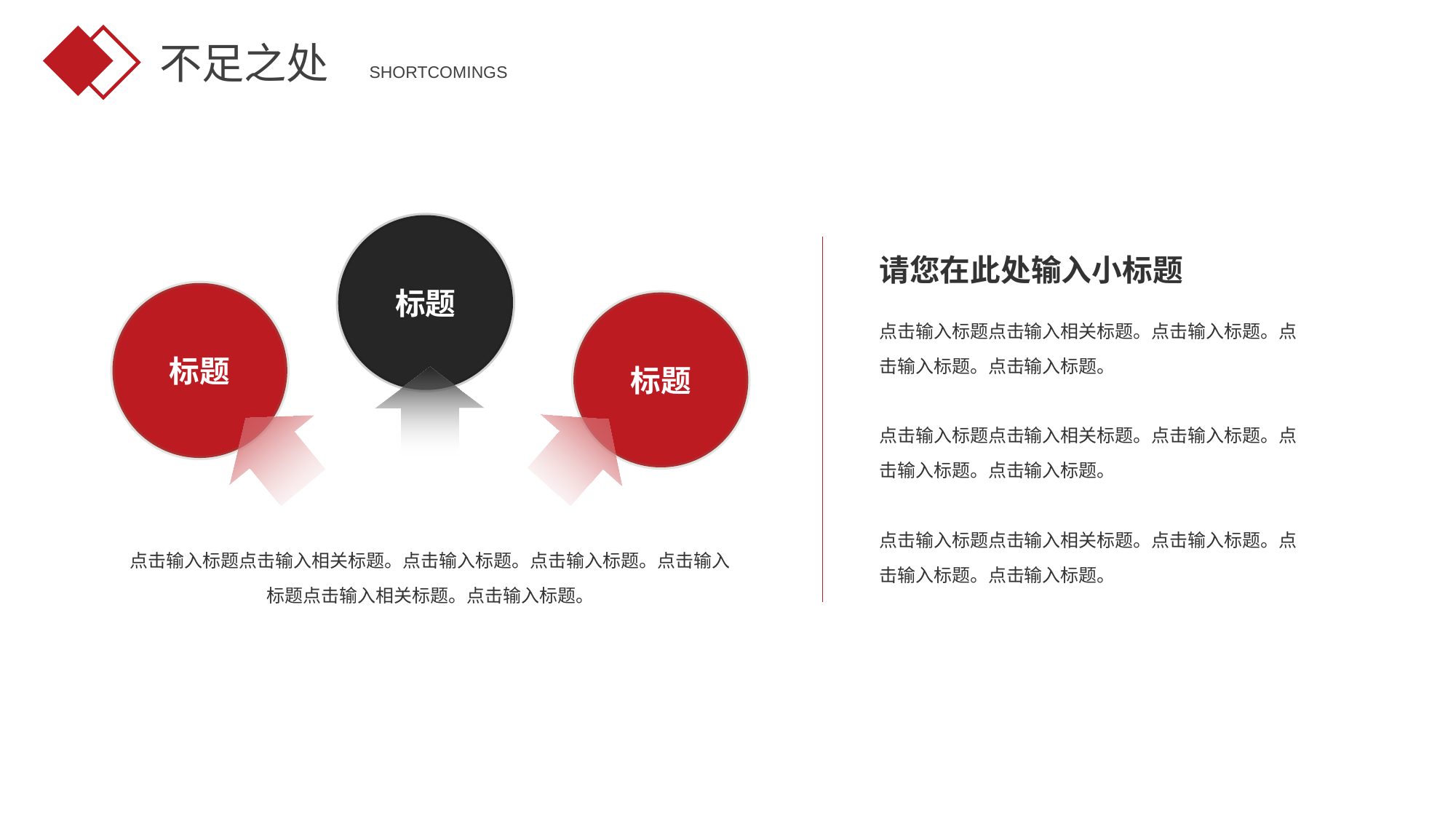

不足之处
SHORTCOMINGS
标题
请您在此处输入小标题
标题
标题
点击输入标题点击输入相关标题。点击输入标题。点击输入标题。点击输入标题。

点击输入标题点击输入相关标题。点击输入标题。点击输入标题。点击输入标题。

点击输入标题点击输入相关标题。点击输入标题。点击输入标题。点击输入标题。

点击输入标题点击输入相关标题。点击输入标题。点击输入标题。点击输入标题点击输入相关标题。点击输入标题。